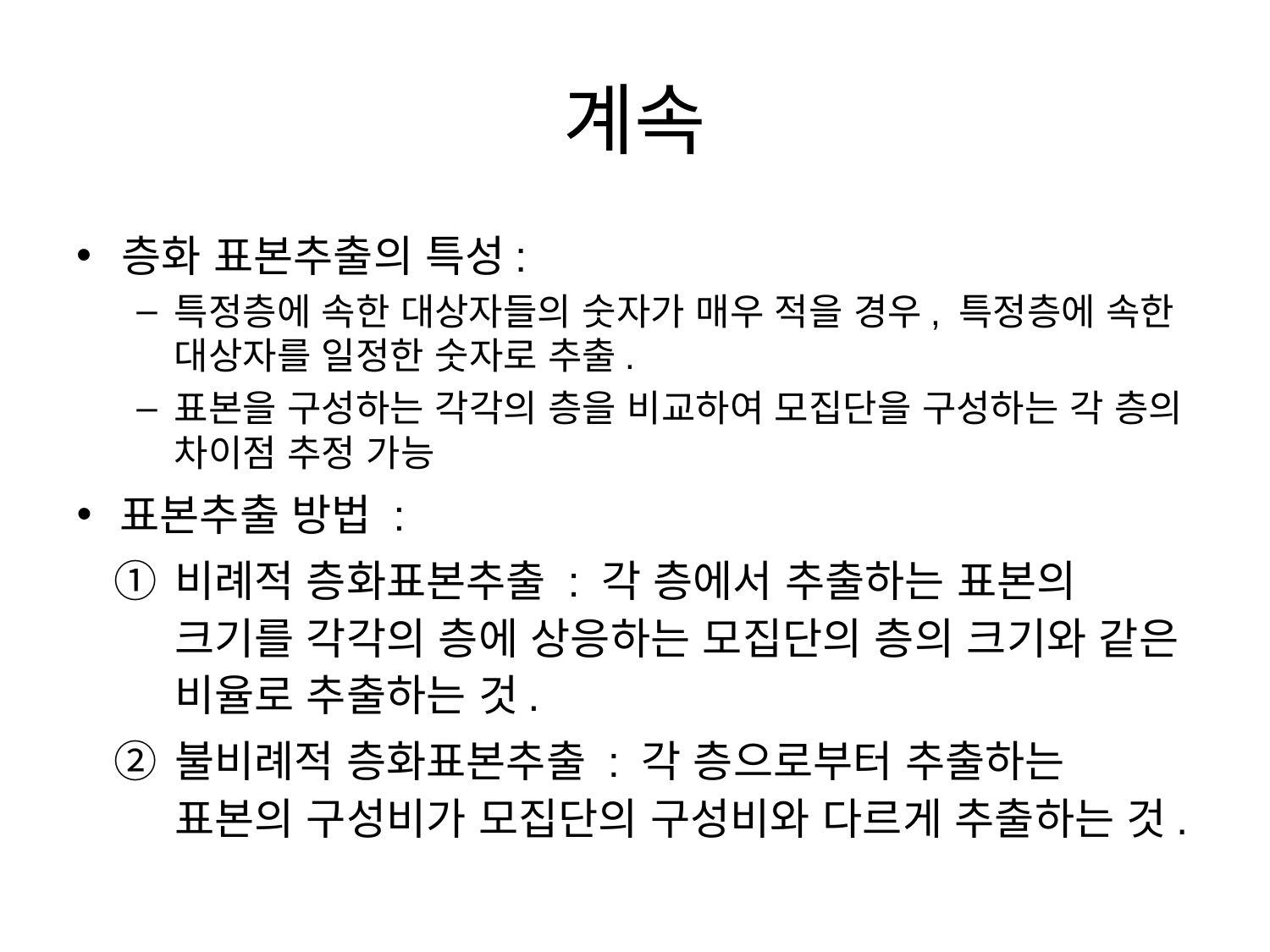

# 계속
층화 표본추출의 특성:
특정층에 속한 대상자들의 숫자가 매우 적을 경우, 특정층에 속한 대상자를 일정한 숫자로 추출.
표본을 구성하는 각각의 층을 비교하여 모집단을 구성하는 각 층의 차이점 추정 가능
표본추출 방법 :
비례적 층화표본추출 : 각 층에서 추출하는 표본의 크기를 각각의 층에 상응하는 모집단의 층의 크기와 같은 비율로 추출하는 것.
불비례적 층화표본추출 : 각 층으로부터 추출하는 표본의 구성비가 모집단의 구성비와 다르게 추출하는 것.